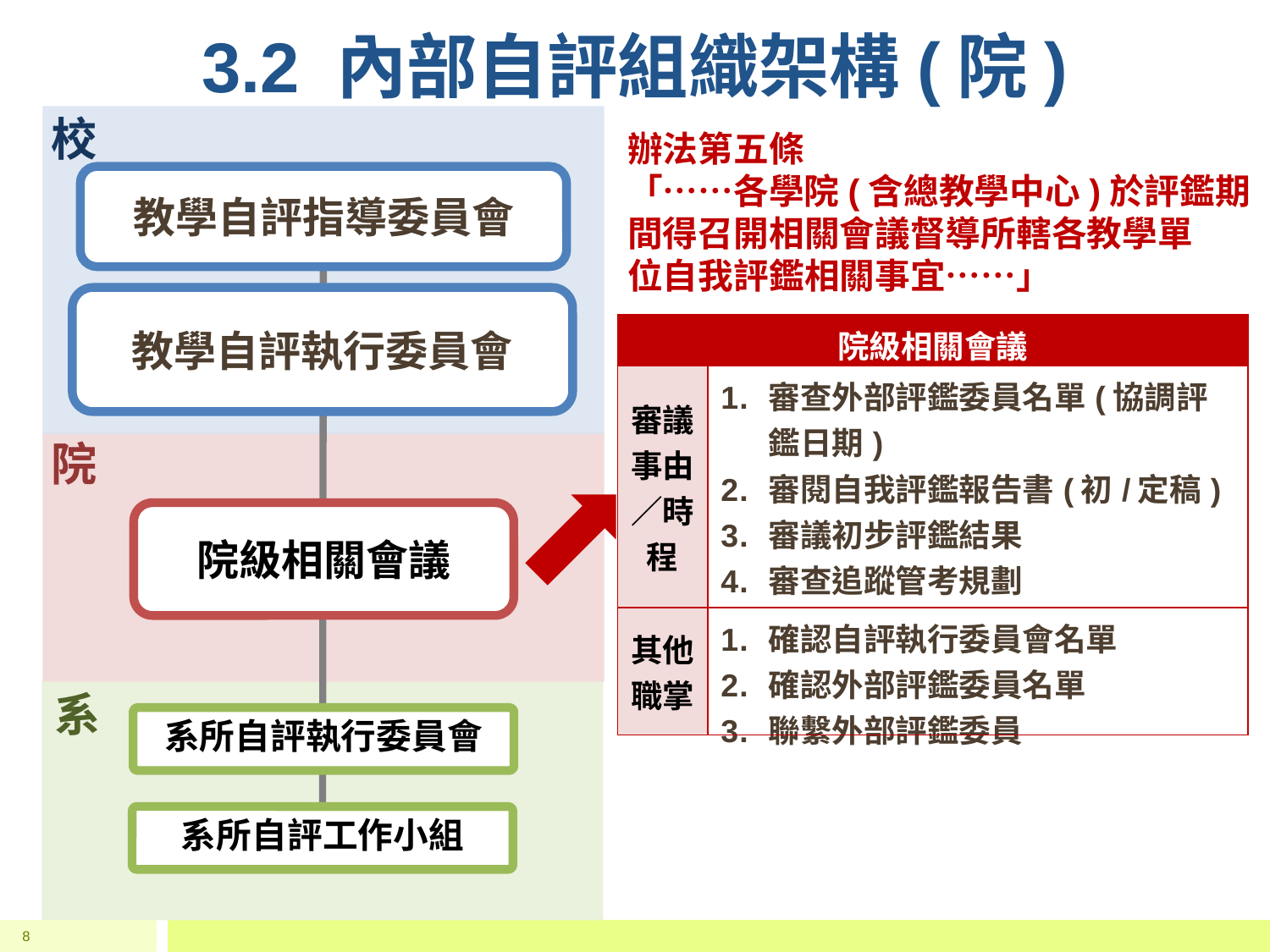

3.2 內部自評組織架構(院)
校

教學自評指導委員會
教學自評執行委員會
院

院級相關會議

系
系所自評執行委員會
系所自評工作小組
辦法第五條
「……各學院(含總教學中心)於評鑑期
間得召開相關會議督導所轄各教學單
位自我評鑑相關事宜……」

| 院級相關會議 |  |
| --- | --- |
| 審議事由／時程 | 審查外部評鑑委員名單(協調評鑑日期) 審閱自我評鑑報告書(初/定稿) 審議初步評鑑結果 審查追蹤管考規劃 審查追蹤管考結果 |
| 其他職掌 | 確認自評執行委員會名單 確認外部評鑑委員名單 聯繫外部評鑑委員 |

8